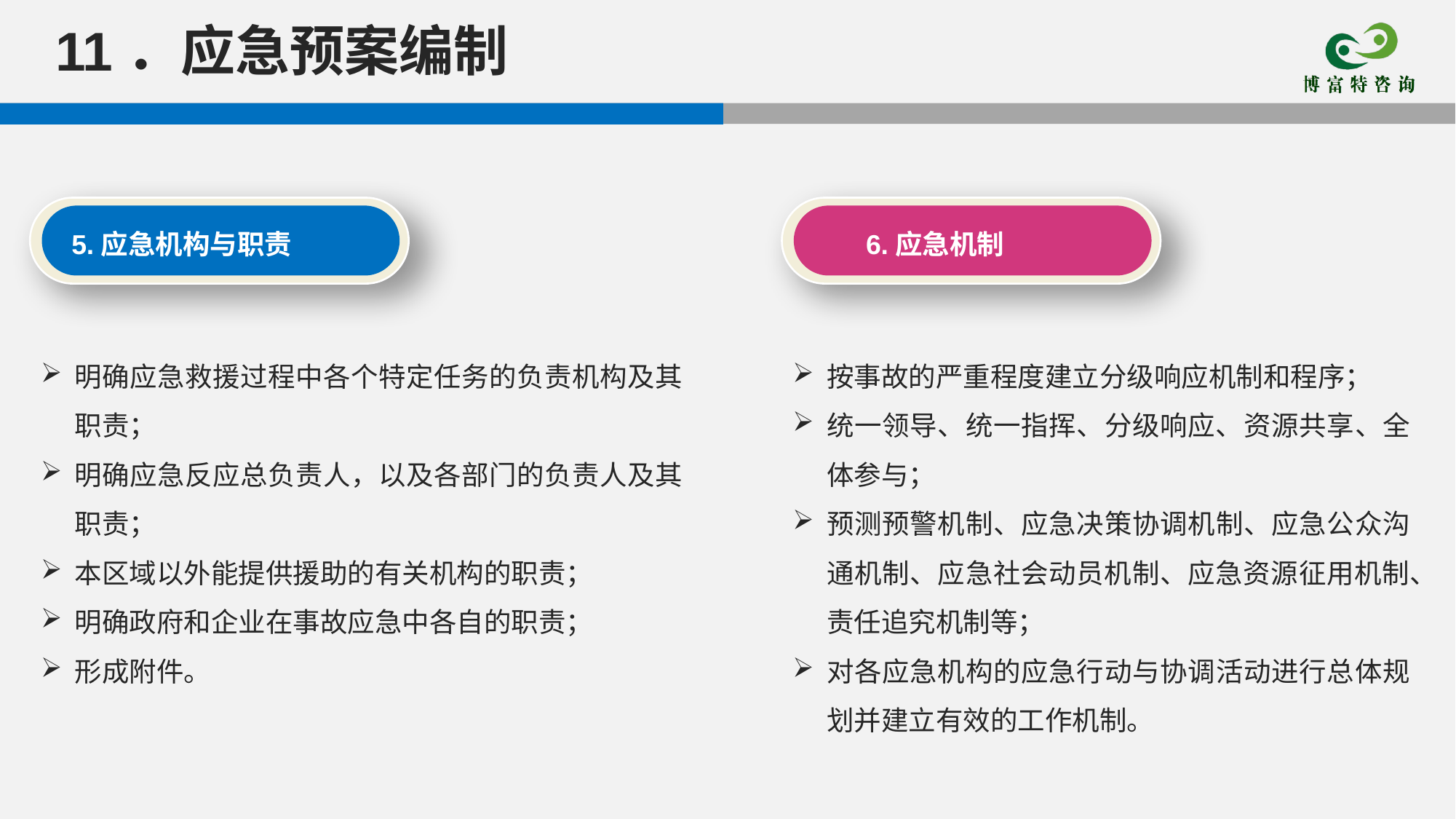

11．应急预案编制

5.应急机构与职责
6.应急机制
明确应急救援过程中各个特定任务的负责机构及其职责；
明确应急反应总负责人，以及各部门的负责人及其职责；
本区域以外能提供援助的有关机构的职责；
明确政府和企业在事故应急中各自的职责；
形成附件。
按事故的严重程度建立分级响应机制和程序；
统一领导、统一指挥、分级响应、资源共享、全体参与；
预测预警机制、应急决策协调机制、应急公众沟通机制、应急社会动员机制、应急资源征用机制、责任追究机制等；
对各应急机构的应急行动与协调活动进行总体规划并建立有效的工作机制。